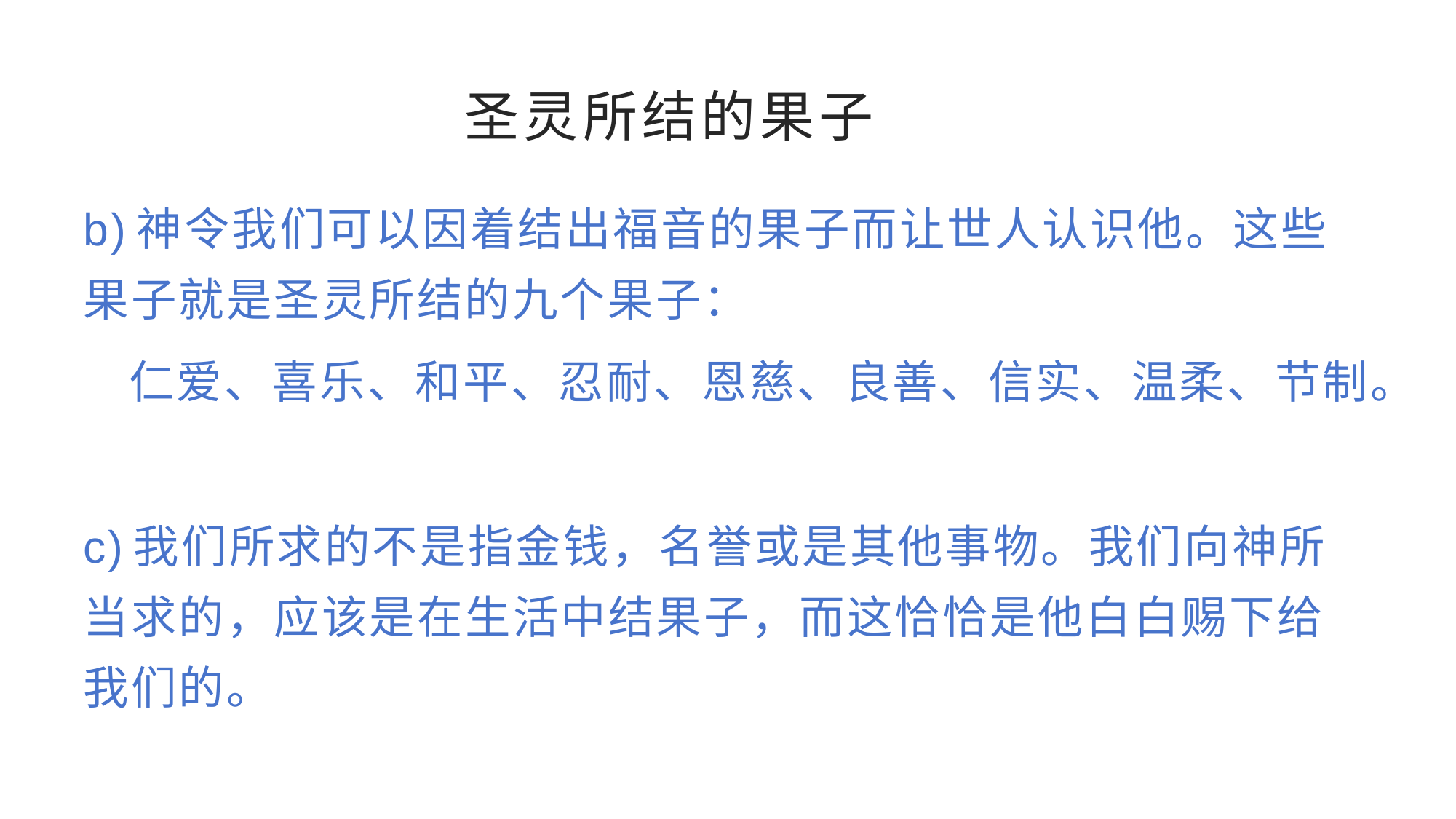

# 圣灵所结的果子
b)神令我们可以因着结出福音的果子而让世人认识他。这些果子就是圣灵所结的九个果子：
   仁爱、喜乐、和平、忍耐、恩慈、良善、信实、温柔、节制。

c)我们所求的不是指金钱，名誉或是其他事物。我们向神所当求的，应该是在生活中结果子，而这恰恰是他白白赐下给我们的。